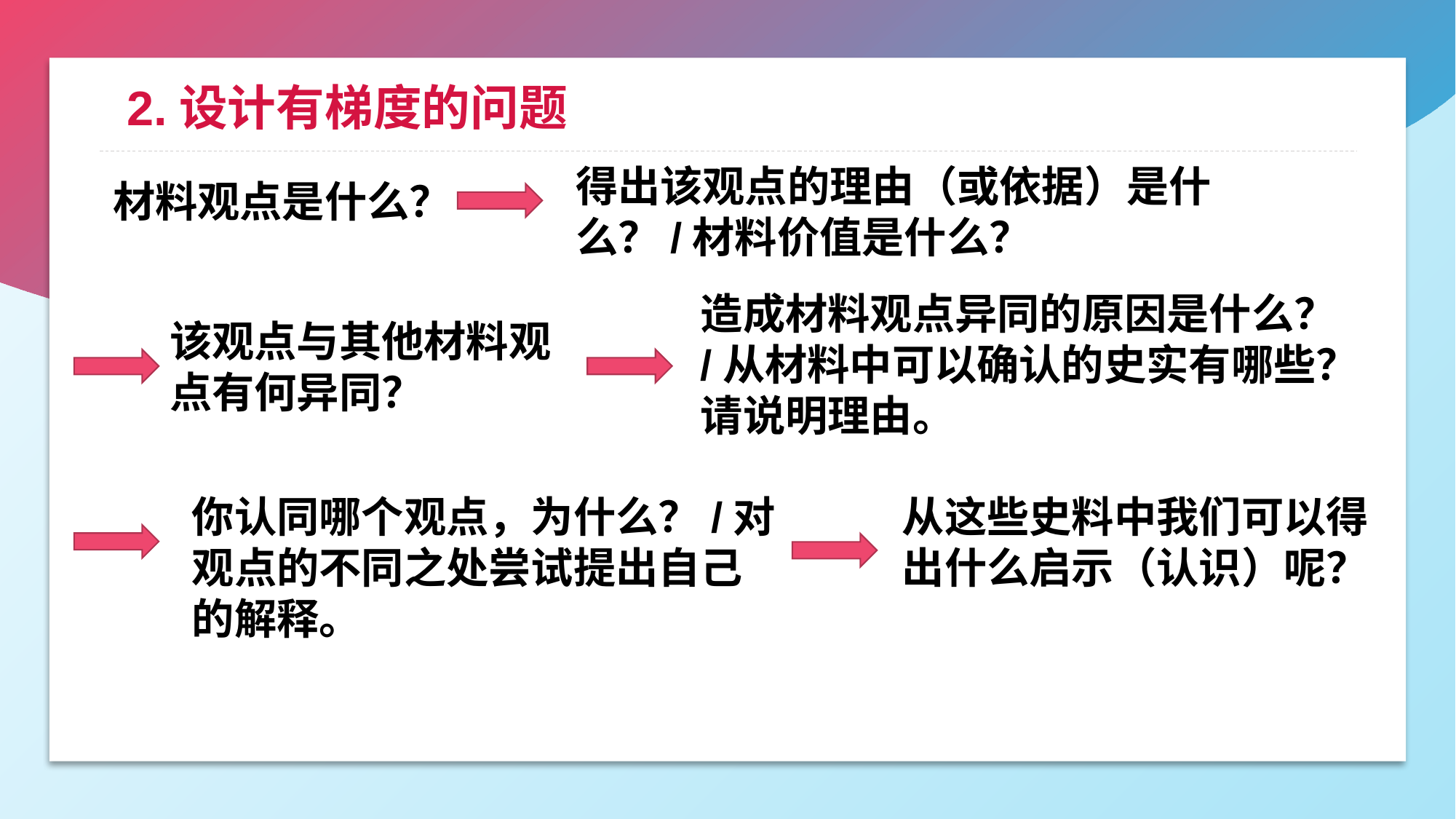

2.设计有梯度的问题
得出该观点的理由（或依据）是什么？/材料价值是什么？

材料观点是什么？
造成材料观点异同的原因是什么？/从材料中可以确认的史实有哪些？请说明理由。
该观点与其他材料观点有何异同？

你认同哪个观点，为什么？/对观点的不同之处尝试提出自己的解释。
从这些史料中我们可以得出什么启示（认识）呢？